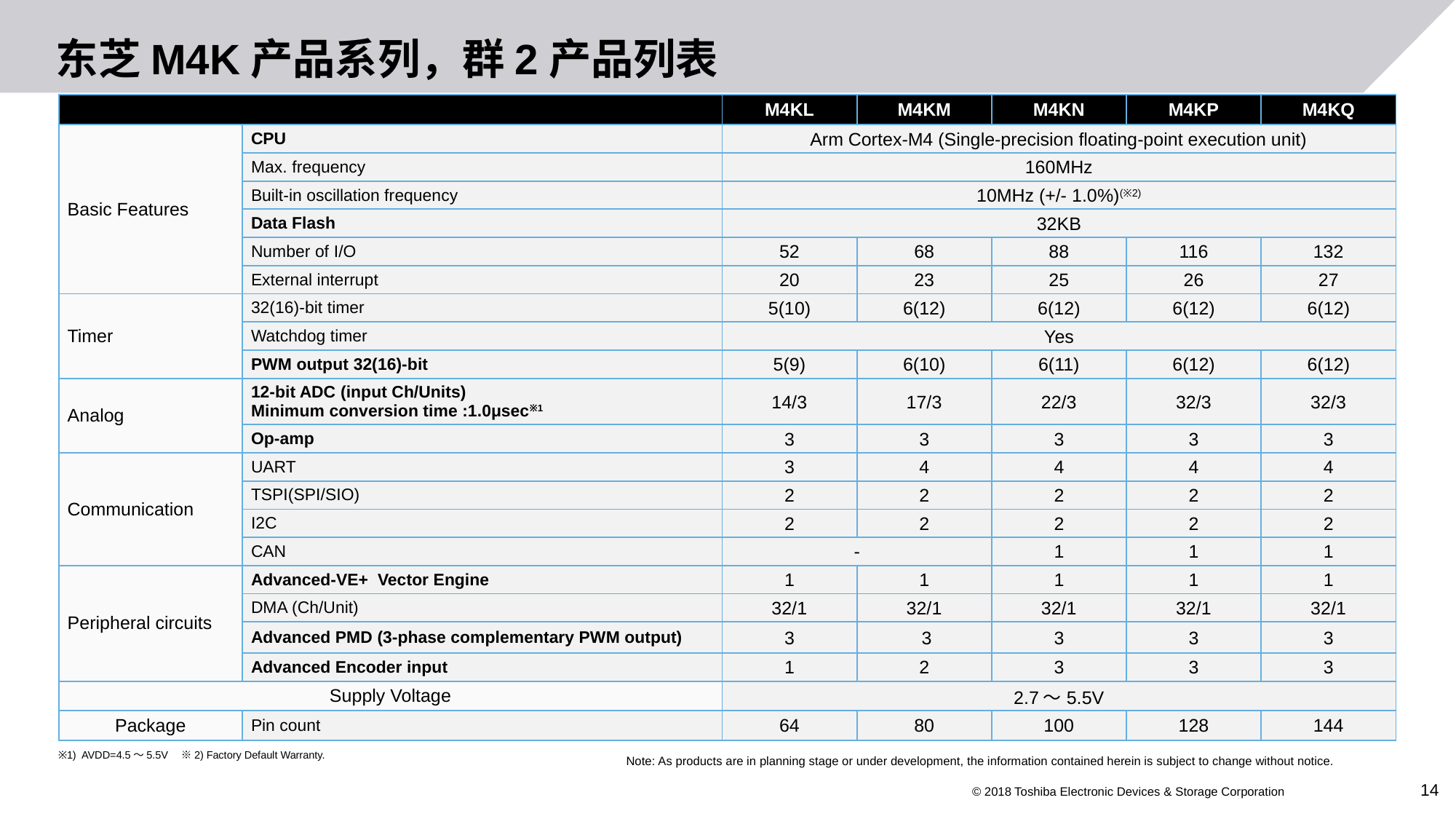

# 东芝M4K产品系列，群2产品列表
|  |  | M4KL | M4KM | M4KN | M4KP | M4KQ |
| --- | --- | --- | --- | --- | --- | --- |
| Basic Features | CPU | Arm Cortex-M4 (Single-precision floating-point execution unit) |  |  |  |  |
|  | Max. frequency | 160MHz |  |  |  |  |
|  | Built-in oscillation frequency | 10MHz (+/- 1.0%)(※2) |  |  |  |  |
|  | Data Flash | 32KB |  |  |  |  |
|  | Number of I/O | 52 | 68 | 88 | 116 | 132 |
|  | External interrupt | 20 | 23 | 25 | 26 | 27 |
| Timer | 32(16)-bit timer | 5(10) | 6(12) | 6(12) | 6(12) | 6(12) |
|  | Watchdog timer | Yes |  |  |  |  |
|  | PWM output 32(16)-bit | 5(9) | 6(10) | 6(11) | 6(12) | 6(12) |
| Analog | 12-bit ADC (input Ch/Units) Minimum conversion time :1.0μsec※1 | 14/3 | 17/3 | 22/3 | 32/3 | 32/3 |
|  | Op-amp | 3 | 3 | 3 | 3 | 3 |
| Communication | UART | 3 | 4 | 4 | 4 | 4 |
|  | TSPI(SPI/SIO) | 2 | 2 | 2 | 2 | 2 |
|  | I2C | 2 | 2 | 2 | 2 | 2 |
|  | CAN | - |  | 1 | 1 | 1 |
| Peripheral circuits | Advanced-VE+ Vector Engine | 1 | 1 | 1 | 1 | 1 |
|  | DMA (Ch/Unit) | 32/1 | 32/1 | 32/1 | 32/1 | 32/1 |
|  | Advanced PMD (3-phase complementary PWM output) | 3 | 3 | 3 | 3 | 3 |
|  | Advanced Encoder input | 1 | 2 | 3 | 3 | 3 |
| Supply Voltage |  | 2.7～5.5V |  |  |  |  |
| Package | Pin count | 64 | 80 | 100 | 128 | 144 |
※1)  AVDD=4.5～5.5V　※2) Factory Default Warranty.
Note: As products are in planning stage or under development, the information contained herein is subject to change without notice.